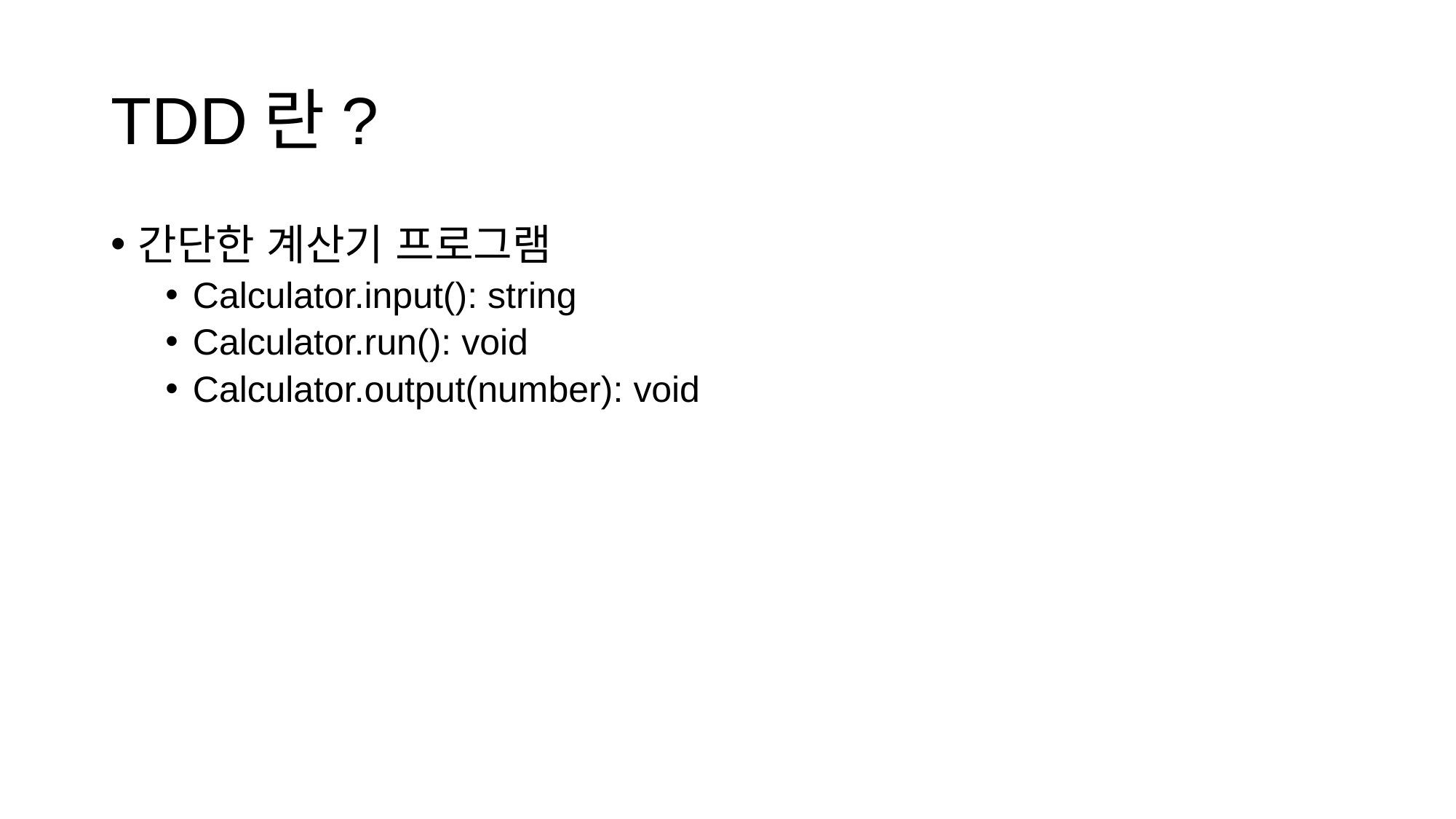

# TDD란?
간단한 계산기 프로그램
Calculator.input(): string
Calculator.run(): void
Calculator.output(number): void